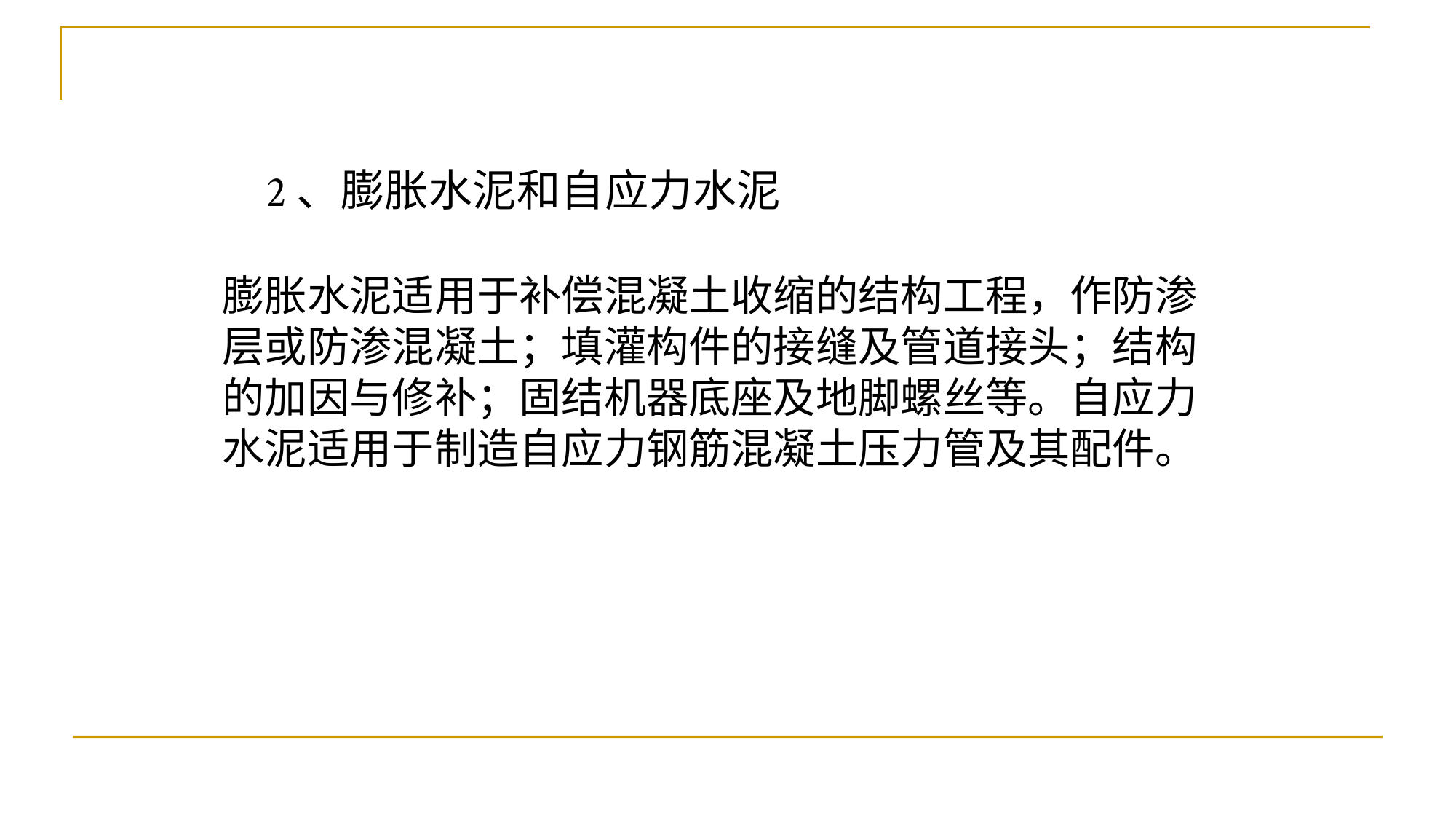

2、膨胀水泥和自应力水泥
膨胀水泥适用于补偿混凝土收缩的结构工程，作防渗层或防渗混凝土；填灌构件的接缝及管道接头；结构的加因与修补；固结机器底座及地脚螺丝等。自应力水泥适用于制造自应力钢筋混凝土压力管及其配件。